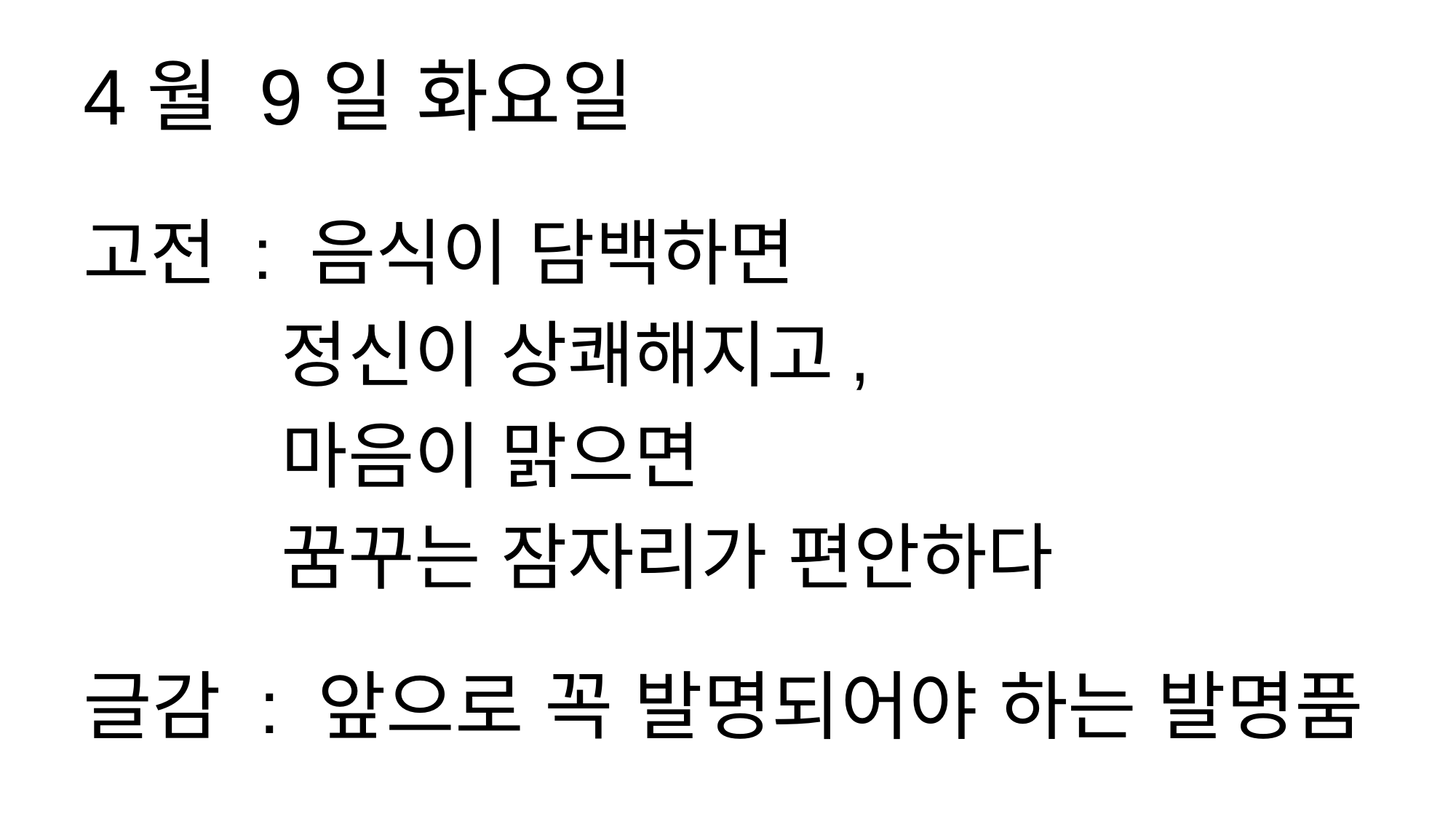

4월 9일 화요일
고전 : 음식이 담백하면
         정신이 상쾌해지고,
         마음이 맑으면
         꿈꾸는 잠자리가 편안하다
글감 : 앞으로 꼭 발명되어야 하는 발명품